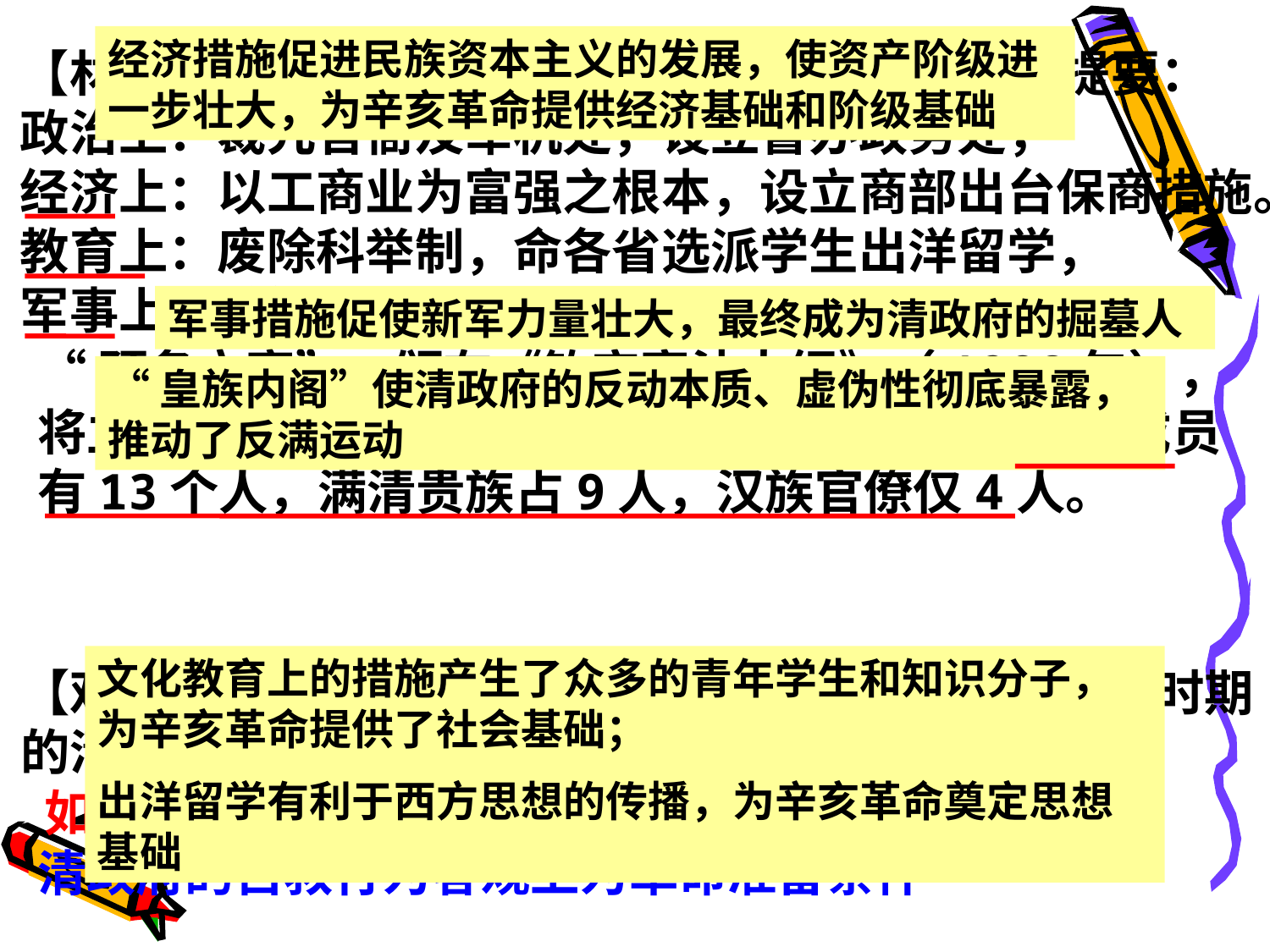

经济措施促进民族资本主义的发展，使资产阶级进一步壮大，为辛亥革命提供经济基础和阶级基础
【材料】清末“新政”（1901—1911） 的内容提要：
政治上：裁冗官衙及军机处，设立督办政务处，
经济上：以工商业为富强之根本，设立商部出台保商措施。
教育上：废除科举制，命各省选派学生出洋留学，
军事上：编练新军。

军事措施促使新军力量壮大，最终成为清政府的掘墓人
“预备立宪”：颁布《钦定宪法大纲》（1908年），将立法行政司法大权统归于皇帝，设立内阁，内阁成员有13个人，满清贵族占9人，汉族官僚仅4人。

“皇族内阁”使清政府的反动本质、虚伪性彻底暴露，推动了反满运动

文化教育上的措施产生了众多的青年学生和知识分子，为辛亥革命提供了社会基础；
出洋留学有利于西方思想的传播，为辛亥革命奠定思想基础
【观点】历史学家陈旭麓说“新政”和“预备立宪”时期
的清政府是“革命的制造厂”。
如何理解？请具体说一说
清政府的自救行为客观上为革命准备条件